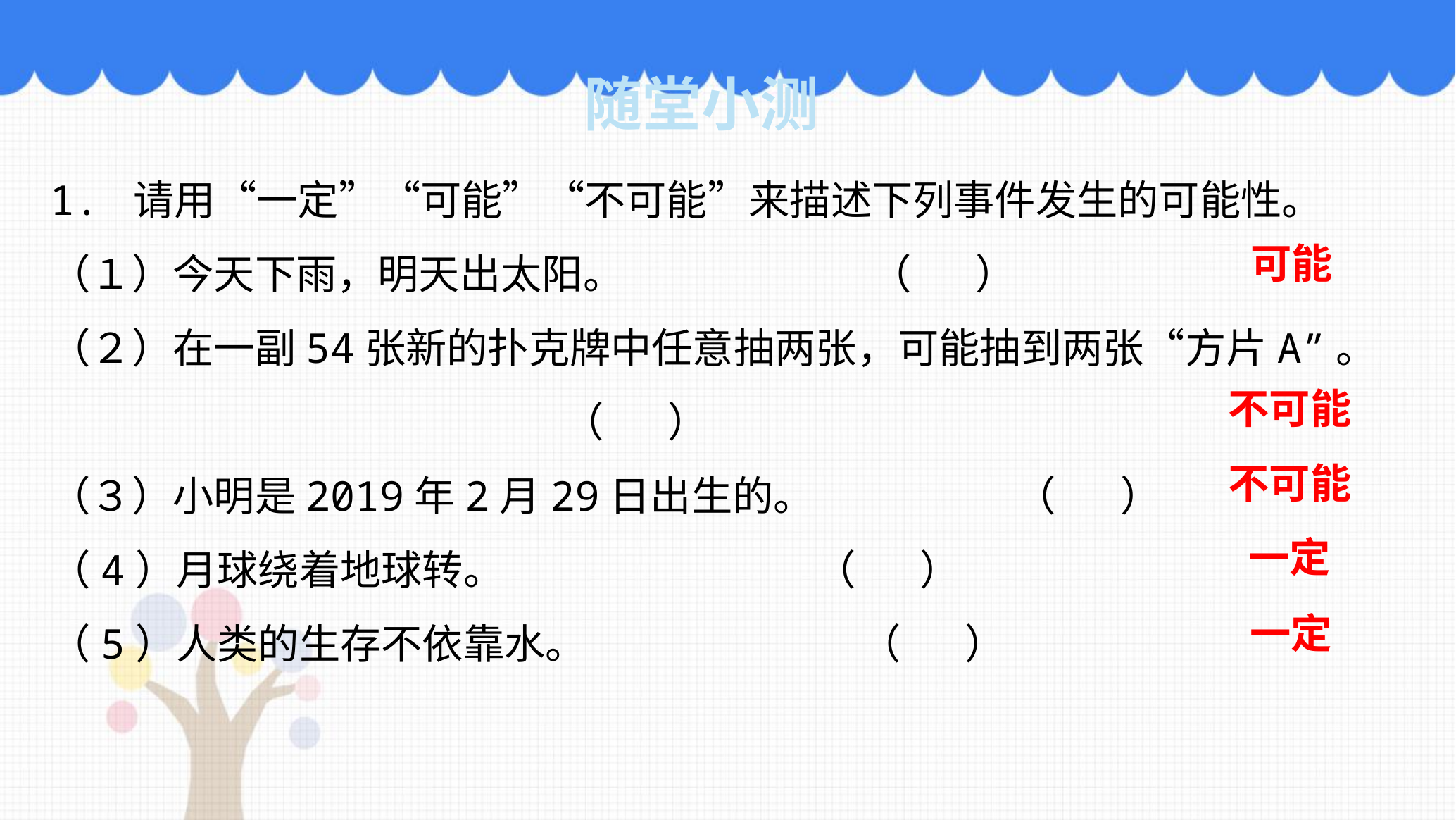

随堂小测
1. 请用“一定”“可能”“不可能”来描述下列事件发生的可能性。
（１）今天下雨，明天出太阳。                           （       ）
（２）在一副54张新的扑克牌中任意抽两张，可能抽到两张“方片A”。
                                                       （       ）
（３）小明是2019年2月29日出生的。                      （       ）
（4）月球绕着地球转。                                  （       ）
（5）人类的生存不依靠水。                              （       ）
可能
不可能
不可能
一定
一定